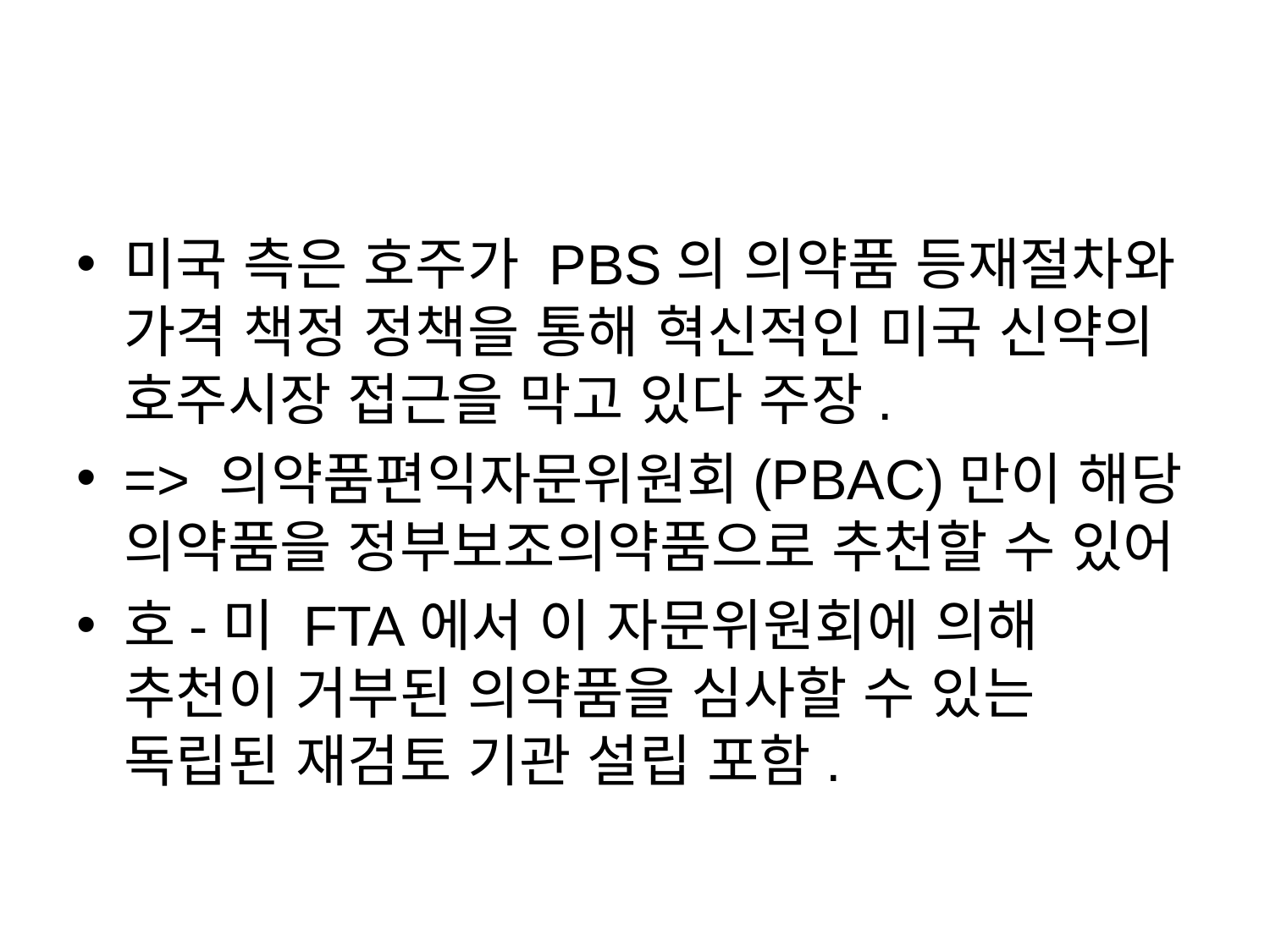

#
미국 측은 호주가 PBS의 의약품 등재절차와 가격 책정 정책을 통해 혁신적인 미국 신약의 호주시장 접근을 막고 있다 주장.
=> 의약품편익자문위원회(PBAC)만이 해당 의약품을 정부보조의약품으로 추천할 수 있어
호-미 FTA에서 이 자문위원회에 의해 추천이 거부된 의약품을 심사할 수 있는 독립된 재검토 기관 설립 포함.